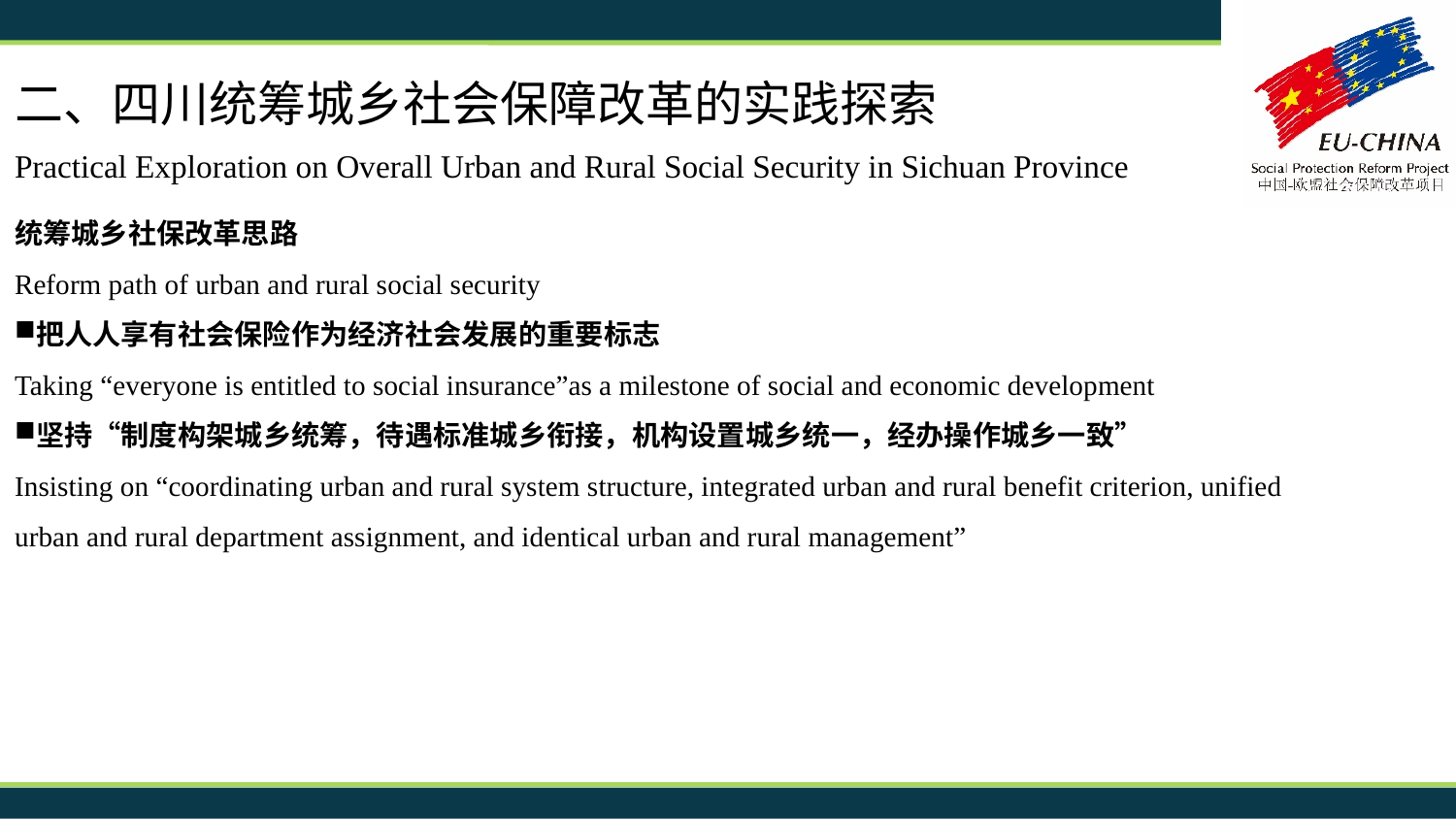

二、四川统筹城乡社会保障改革的实践探索
Practical Exploration on Overall Urban and Rural Social Security in Sichuan Province
统筹城乡社保改革思路
Reform path of urban and rural social security
把人人享有社会保险作为经济社会发展的重要标志
Taking “everyone is entitled to social insurance”as a milestone of social and economic development
坚持“制度构架城乡统筹，待遇标准城乡衔接，机构设置城乡统一，经办操作城乡一致”
Insisting on “coordinating urban and rural system structure, integrated urban and rural benefit criterion, unified urban and rural department assignment, and identical urban and rural management”